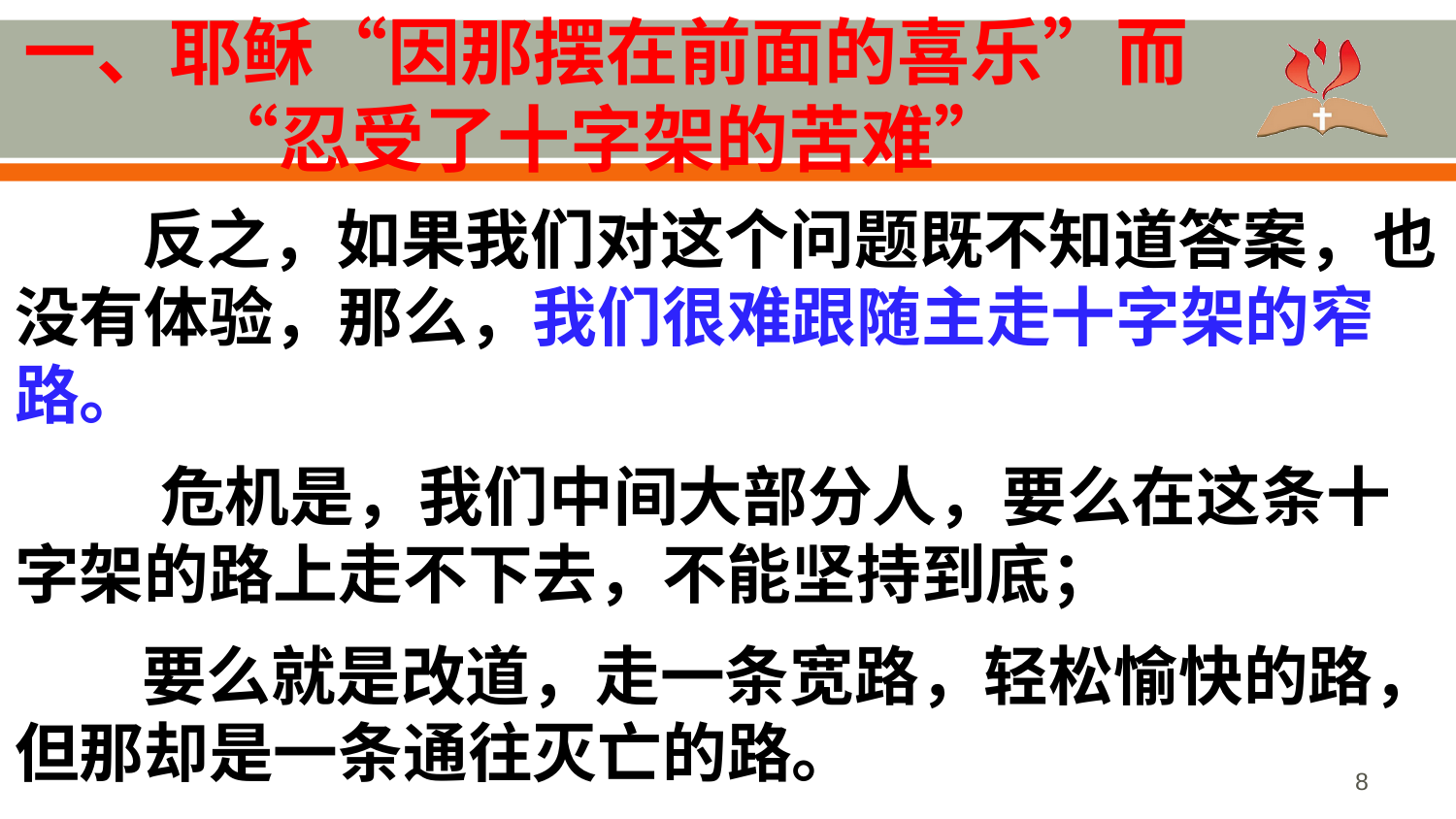

# 一、耶稣“因那摆在前面的喜乐”而“忍受了十字架的苦难”
反之，如果我们对这个问题既不知道答案，也没有体验，那么，我们很难跟随主走十字架的窄路。
	危机是，我们中间大部分人，要么在这条十字架的路上走不下去，不能坚持到底；
要么就是改道，走一条宽路，轻松愉快的路，但那却是一条通往灭亡的路。

8